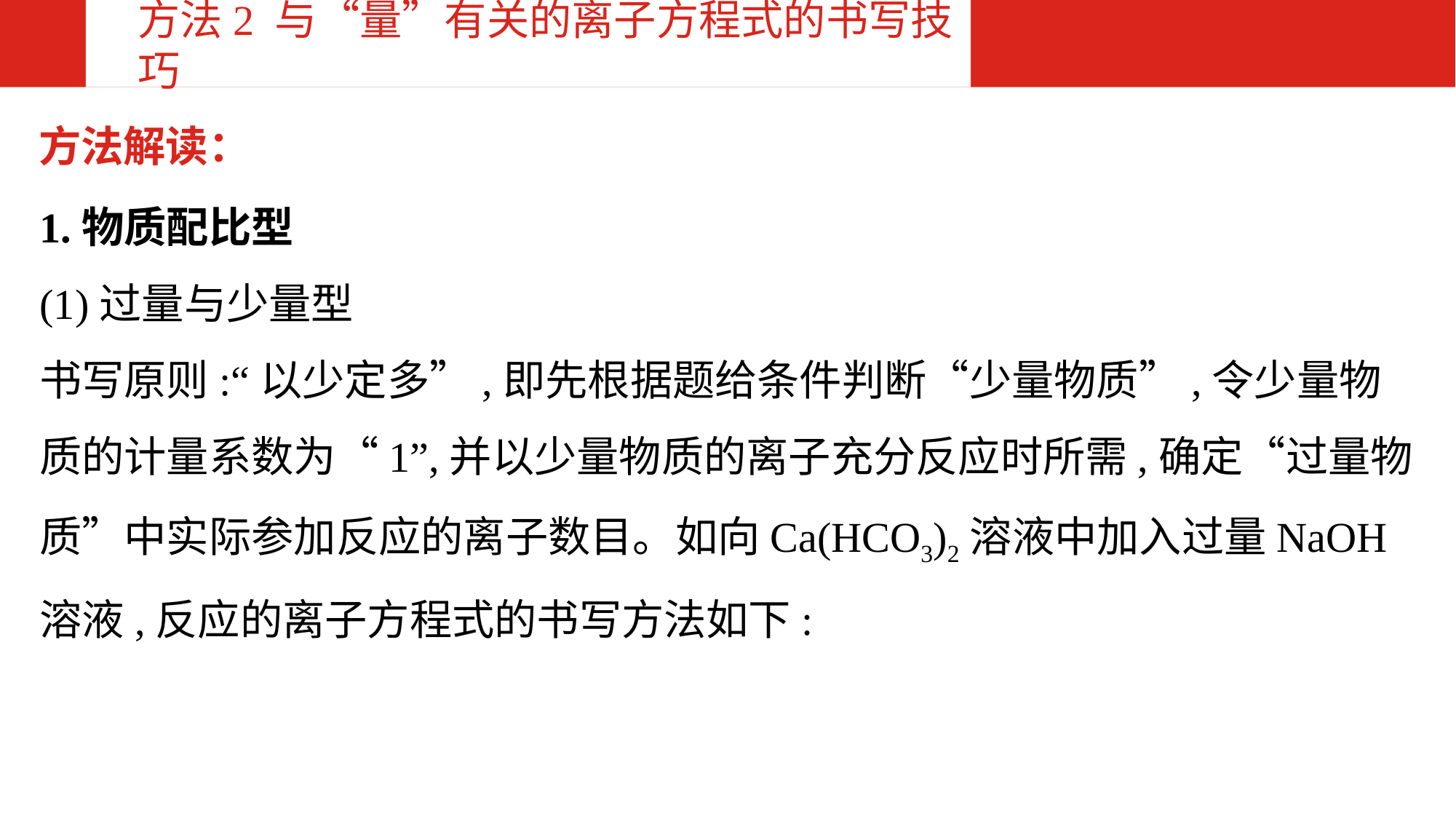

方法2 与“量”有关的离子方程式的书写技巧

方法解读：
1.物质配比型
(1)过量与少量型
书写原则:“以少定多”,即先根据题给条件判断“少量物质”,令少量物质的计量系数为“1”,并以少量物质的离子充分反应时所需,确定“过量物质”中实际参加反应的离子数目。如向Ca(HCO3)2溶液中加入过量NaOH溶液,反应的离子方程式的书写方法如下: